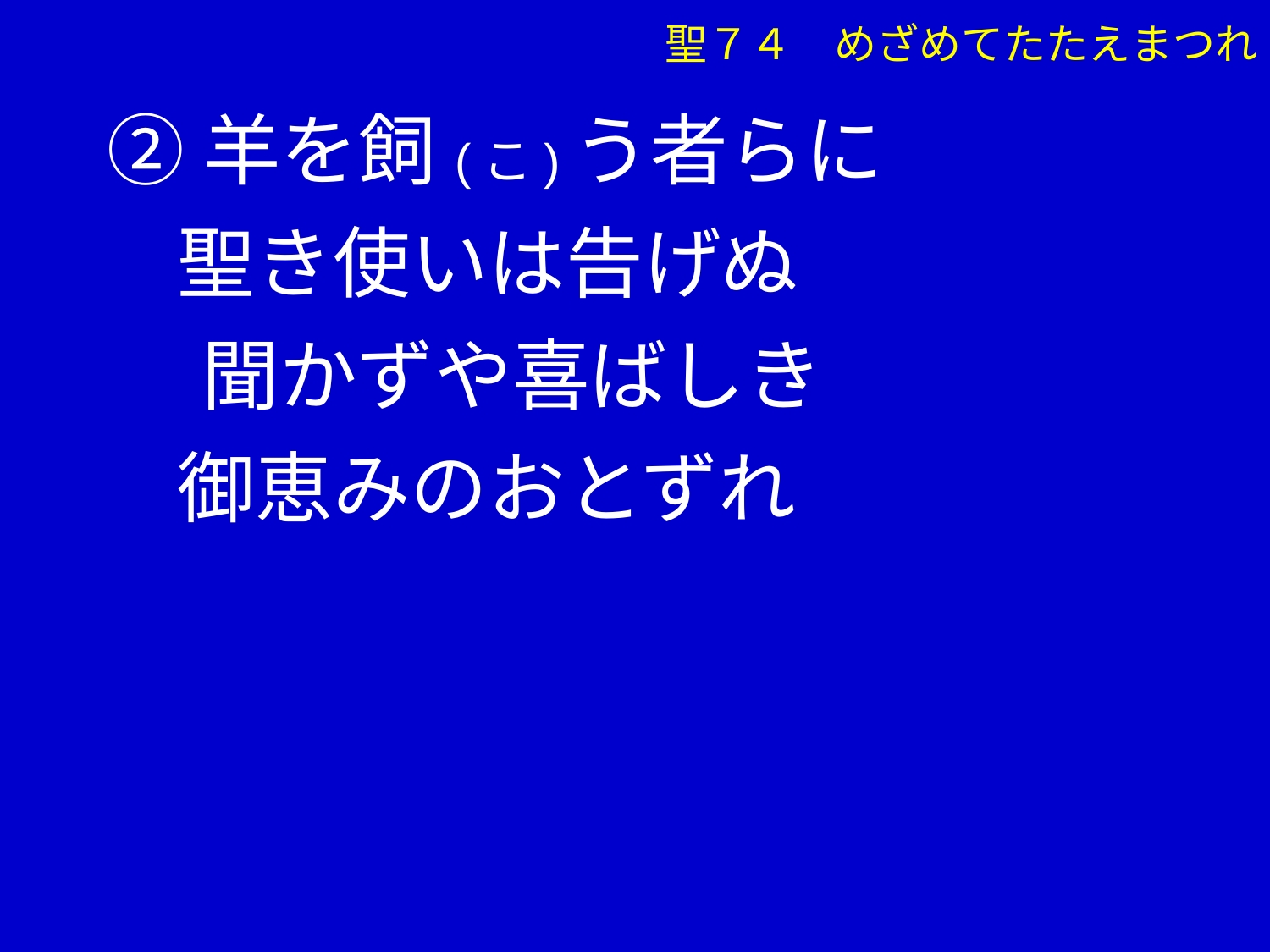

②羊を飼(こ)う者らに
   聖き使いは告げぬ
　 聞かずや喜ばしき
   御恵みのおとずれ

聖７４　めざめてたたえまつれ